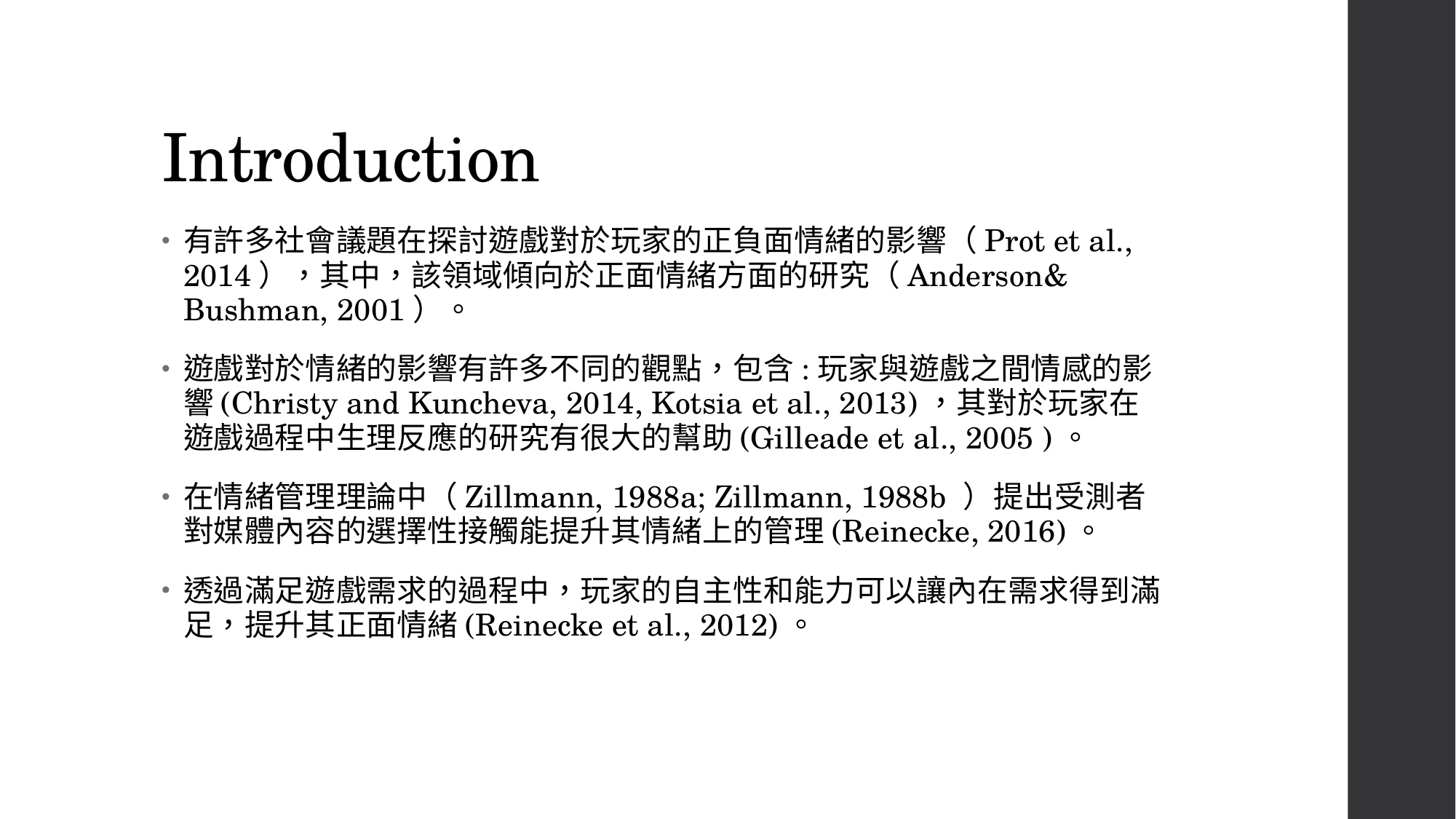

# Introduction
有許多社會議題在探討遊戲對於玩家的正負面情緒的影響（Prot et al., 2014），其中，該領域傾向於正面情緒方面的研究（Anderson& Bushman, 2001）。
遊戲對於情緒的影響有許多不同的觀點，包含:玩家與遊戲之間情感的影響(Christy and Kuncheva, 2014, Kotsia et al., 2013)，其對於玩家在遊戲過程中生理反應的研究有很大的幫助(Gilleade et al., 2005 )。
在情緒管理理論中（Zillmann, 1988a; Zillmann, 1988b ）提出受測者對媒體內容的選擇性接觸能提升其情緒上的管理(Reinecke, 2016)。
透過滿足遊戲需求的過程中，玩家的自主性和能力可以讓內在需求得到滿足，提升其正面情緒(Reinecke et al., 2012)。